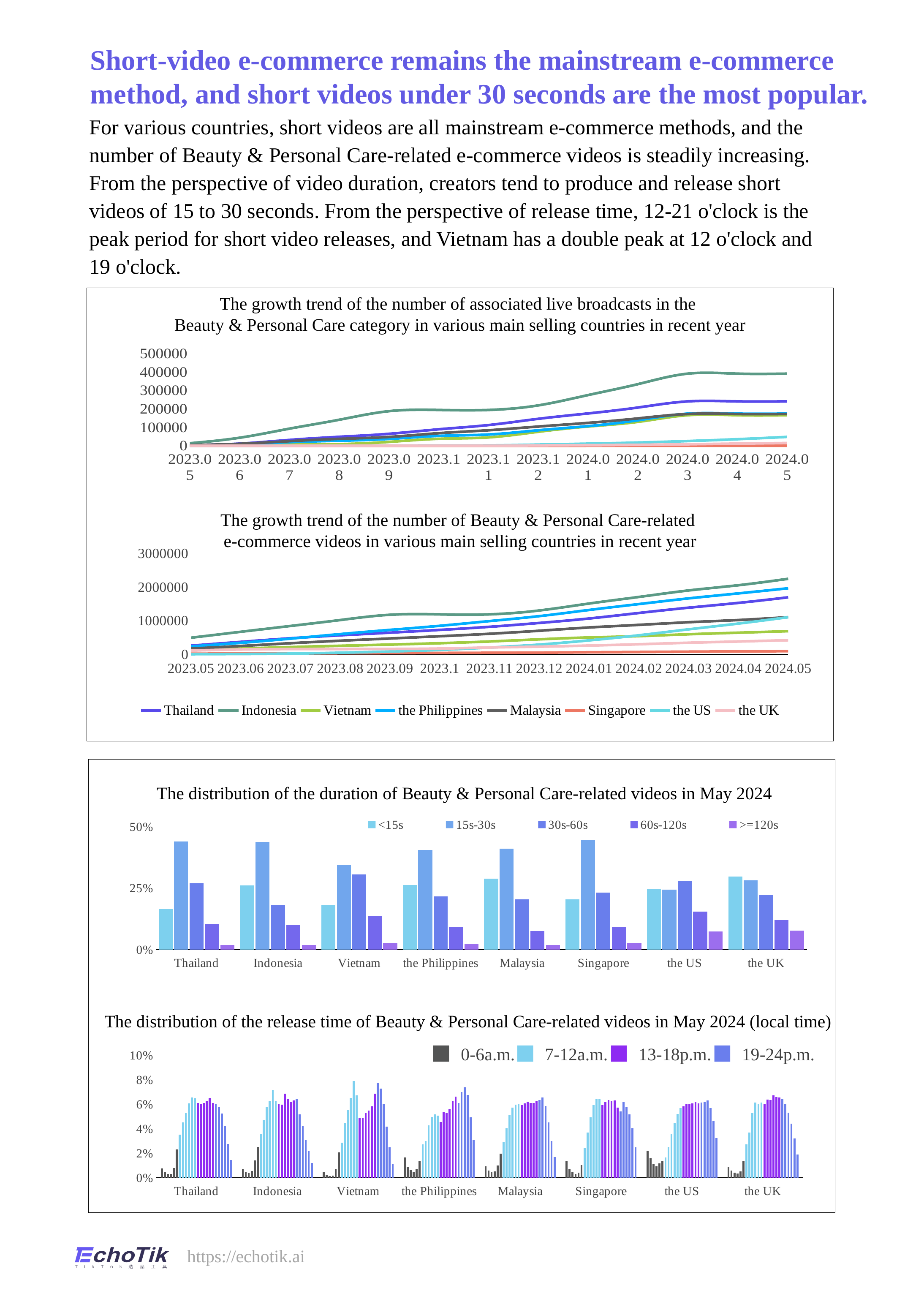

Short-video e-commerce remains the mainstream e-commerce
method, and short videos under 30 seconds are the most popular.
For various countries, short videos are all mainstream e-commerce methods, and the number of Beauty & Personal Care-related e-commerce videos is steadily increasing. From the perspective of video duration, creators tend to produce and release short videos of 15 to 30 seconds. From the perspective of release time, 12-21 o'clock is the peak period for short video releases, and Vietnam has a double peak at 12 o'clock and 19 o'clock.

The growth trend of the number of associated live broadcasts in the
Beauty & Personal Care category in various main selling countries in recent year

### Chart

| Category | 泰国 | 印尼 | 越南 | 菲律宾 | 马来西亚 | 新加坡 | 美国 | 英国 |
|---|---|---|---|---|---|---|---|---|
| 2023.05 | 3142.0 | 14009.0 | 1990.0 | 2764.0 | 4011.0 | 9.0 | 81.0 | 472.0 |
| 2023.06 | 11918.0 | 43875.0 | 6394.0 | 8963.0 | 10963.0 | 27.0 | 399.0 | 662.0 |
| 2023.07 | 31926.0 | 93065.0 | 9161.0 | 20047.0 | 25314.0 | 54.0 | 608.0 | 766.0 |
| 2023.08 | 48877.0 | 141182.0 | 9220.0 | 27623.0 | 37719.0 | 54.0 | 1019.0 | 776.0 |
| 2023.09 | 65073.0 | 187734.0 | 21241.0 | 37395.0 | 48078.0 | 54.0 | 1404.0 | 780.0 |
| 2023.1 | 89688.0 | 194292.0 | 38019.0 | 53873.0 | 68570.0 | 54.0 | 1854.0 | 786.0 |
| 2023.11 | 112489.0 | 194292.0 | 45648.0 | 61332.0 | 84357.0 | 54.0 | 2435.0 | 973.0 |
| 2023.12 | 146331.0 | 219090.0 | 76021.0 | 84378.0 | 104531.0 | 54.0 | 6683.0 | 2009.0 |
| 2024.01 | 175452.0 | 274859.0 | 104496.0 | 106773.0 | 124337.0 | 126.0 | 11726.0 | 3617.0 |
| 2024.02 | 207427.0 | 333967.0 | 129640.0 | 138250.0 | 148458.0 | 240.0 | 17689.0 | 5564.0 |
| 2024.03 | 240653.0 | 390881.0 | 165767.0 | 174405.0 | 172426.0 | 322.0 | 25827.0 | 8495.0 |
| 2024.04 | 240680.0 | 390942.0 | 165799.0 | 174422.0 | 172512.0 | 323.0 | 35908.0 | 12058.0 |
| 2024.05 | 240712.0 | 390989.0 | 165840.0 | 174432.0 | 172577.0 | 323.0 | 48436.0 | 15129.0 |
The growth trend of the number of Beauty & Personal Care-related
e-commerce videos in various main selling countries in recent year

### Chart

| Category | Thailand | Indonesia | Vietnam | the Philippines | Malaysia | Singapore | the US | the UK |
|---|---|---|---|---|---|---|---|---|
| 2023.05 | 260030.0 | 494918.0 | 128532.0 | 236254.0 | 172183.0 | 17959.0 | 4170.0 | 113055.0 |
| 2023.06 | 372119.0 | 672158.0 | 171776.0 | 343061.0 | 249035.0 | 23883.0 | 9624.0 | 145710.0 |
| 2023.07 | 479630.0 | 847028.0 | 216200.0 | 467876.0 | 331736.0 | 28707.0 | 21541.0 | 156579.0 |
| 2023.08 | 567476.0 | 1023817.0 | 255440.0 | 604374.0 | 406085.0 | 33011.0 | 48774.0 | 158880.0 |
| 2023.09 | 646297.0 | 1181113.0 | 291610.0 | 729654.0 | 473046.0 | 37233.0 | 84226.0 | 161586.0 |
| 2023.1 | 728483.0 | 1192748.0 | 331628.0 | 851665.0 | 539735.0 | 41627.0 | 132381.0 | 172564.0 |
| 2023.11 | 821384.0 | 1193805.0 | 383823.0 | 992094.0 | 613408.0 | 46196.0 | 202638.0 | 204683.0 |
| 2023.12 | 936774.0 | 1308591.0 | 447870.0 | 1139936.0 | 703583.0 | 51145.0 | 291250.0 | 228753.0 |
| 2024.01 | 1069495.0 | 1515954.0 | 503919.0 | 1323802.0 | 801951.0 | 61724.0 | 416285.0 | 261718.0 |
| 2024.02 | 1233873.0 | 1711906.0 | 542836.0 | 1499741.0 | 879465.0 | 70341.0 | 568439.0 | 300562.0 |
| 2024.03 | 1391818.0 | 1906281.0 | 599051.0 | 1669280.0 | 958535.0 | 79968.0 | 746378.0 | 345720.0 |
| 2024.04 | 1534743.0 | 2061740.0 | 645041.0 | 1818188.0 | 1023957.0 | 87537.0 | 918230.0 | 383164.0 |
| 2024.05 | 1700727.0 | 2253424.0 | 690611.0 | 1971403.0 | 1110153.0 | 94658.0 | 1108171.0 | 421009.0 |
The distribution of the duration of Beauty & Personal Care-related videos in May 2024

### Chart

| Category | <15s | 15s-30s | 30s-60s | 60s-120s | >=120s |
|---|---|---|---|---|---|
| Thailand | 0.165278557 | 0.441598143 | 0.271114968 | 0.102934609 | 0.019073723 |
| Indonesia | 0.262436892 | 0.43940518 | 0.179935313 | 0.100154138 | 0.018068478 |
| Vietnam | 0.180881907 | 0.346850023 | 0.306288136 | 0.137948625 | 0.028031309 |
| the Philippines | 0.263672679 | 0.406612278 | 0.217030417 | 0.090722029 | 0.021962597 |
| Malaysia | 0.289940581 | 0.411256172 | 0.204367172 | 0.076094234 | 0.018341842 |
| Singapore | 0.204293724 | 0.445549022 | 0.232708875 | 0.090824559 | 0.026623821 |
| the US | 0.24649501 | 0.244153098 | 0.280686482 | 0.154653377 | 0.074012033 |
| the UK | 0.298096646 | 0.282397599 | 0.221511164 | 0.120051735 | 0.077942856 |
The distribution of the release time of Beauty & Personal Care-related videos in May 2024 (local time)

### Chart

| Category | 1 | 2 | 3 | 4 | 5 | 6 | 7 | 8 | 9 | 10 | 11 | 12 | 13 | 14 | 15 | 16 | 17 | 18 | 19 | 20 | 21 | 22 | 23 | 0 |
|---|---|---|---|---|---|---|---|---|---|---|---|---|---|---|---|---|---|---|---|---|---|---|---|---|
| Thailand | 0.007542005 | 0.004415847 | 0.003013274 | 0.003197415 | 0.007918752 | 0.023038038 | 0.035175092 | 0.045322581 | 0.052900568 | 0.060697971 | 0.065518081 | 0.06501434 | 0.060942786 | 0.060072175 | 0.061132571 | 0.062901308 | 0.06523164 | 0.06095478 | 0.060384014 | 0.057804635 | 0.052468084 | 0.042181608 | 0.027773486 | 0.01439895 |
| Indonesia | 0.007254075 | 0.004794441 | 0.003861023 | 0.005581301 | 0.014179154 | 0.025069867 | 0.035427416 | 0.047337461 | 0.057928996 | 0.06294024 | 0.071726595 | 0.062736576 | 0.060303222 | 0.059820088 | 0.068563487 | 0.06417789 | 0.061655085 | 0.062992293 | 0.064401263 | 0.051645736 | 0.042586481 | 0.031101958 | 0.021683891 | 0.012231459 |
| Vietnam | 0.004910206 | 0.002523054 | 0.001567799 | 0.001784455 | 0.007397807 | 0.020609866 | 0.028744303 | 0.044824095 | 0.055688394 | 0.065079434 | 0.07894146 | 0.067423255 | 0.048800712 | 0.048775107 | 0.052903383 | 0.054701626 | 0.05815433 | 0.068662131 | 0.077367751 | 0.072749046 | 0.060177106 | 0.041855912 | 0.025033582 | 0.011325184 |
| the Philippines | 0.016463832 | 0.008560098 | 0.006317517 | 0.005045809 | 0.007083276 | 0.013852044 | 0.027416929 | 0.030001367 | 0.042814167 | 0.049582935 | 0.051811842 | 0.050690551 | 0.045398605 | 0.053589498 | 0.052933133 | 0.056105565 | 0.062477779 | 0.066402297 | 0.061028306 | 0.070135375 | 0.073882128 | 0.067701354 | 0.049487215 | 0.031218378 |
| Malaysia | 0.009281456 | 0.005772765 | 0.00461035 | 0.005149117 | 0.009921186 | 0.019862029 | 0.029189946 | 0.040279802 | 0.051097147 | 0.057386343 | 0.059694198 | 0.060137363 | 0.059253713 | 0.060870016 | 0.062205766 | 0.061036203 | 0.061240809 | 0.06251491 | 0.063470932 | 0.065667102 | 0.058740856 | 0.045328849 | 0.030185281 | 0.017103861 |
| Singapore | 0.013503222 | 0.007156805 | 0.004379725 | 0.003099283 | 0.00430301 | 0.010328619 | 0.024466483 | 0.037036572 | 0.049375122 | 0.059487544 | 0.064164365 | 0.064500516 | 0.059421988 | 0.061691355 | 0.063525539 | 0.062673306 | 0.063027589 | 0.057219572 | 0.054089603 | 0.06180852 | 0.057710548 | 0.051758864 | 0.040497113 | 0.024774737 |
| the US | 0.022136049 | 0.016068036 | 0.011059598 | 0.009337604 | 0.011779171 | 0.013732719 | 0.016591961 | 0.025163095 | 0.035711957 | 0.044896413 | 0.052251892 | 0.057025113 | 0.058161629 | 0.060188452 | 0.060390695 | 0.06087212 | 0.061610746 | 0.060784921 | 0.061269278 | 0.062143465 | 0.063138557 | 0.056938646 | 0.046176551 | 0.032571333 |
| the UK | 0.008726932 | 0.006015554 | 0.004159692 | 0.00364773 | 0.005338552 | 0.013341327 | 0.027275452 | 0.037103777 | 0.052755669 | 0.06128388 | 0.060465414 | 0.061314193 | 0.06003092 | 0.063964944 | 0.063587709 | 0.067329747 | 0.065790493 | 0.065571562 | 0.064217557 | 0.059909666 | 0.05330805 | 0.04407926 | 0.031953843 | 0.018828078 |
0-6a.m.
7-12a.m.
13-18p.m.
19-24p.m.

https://echotik.ai